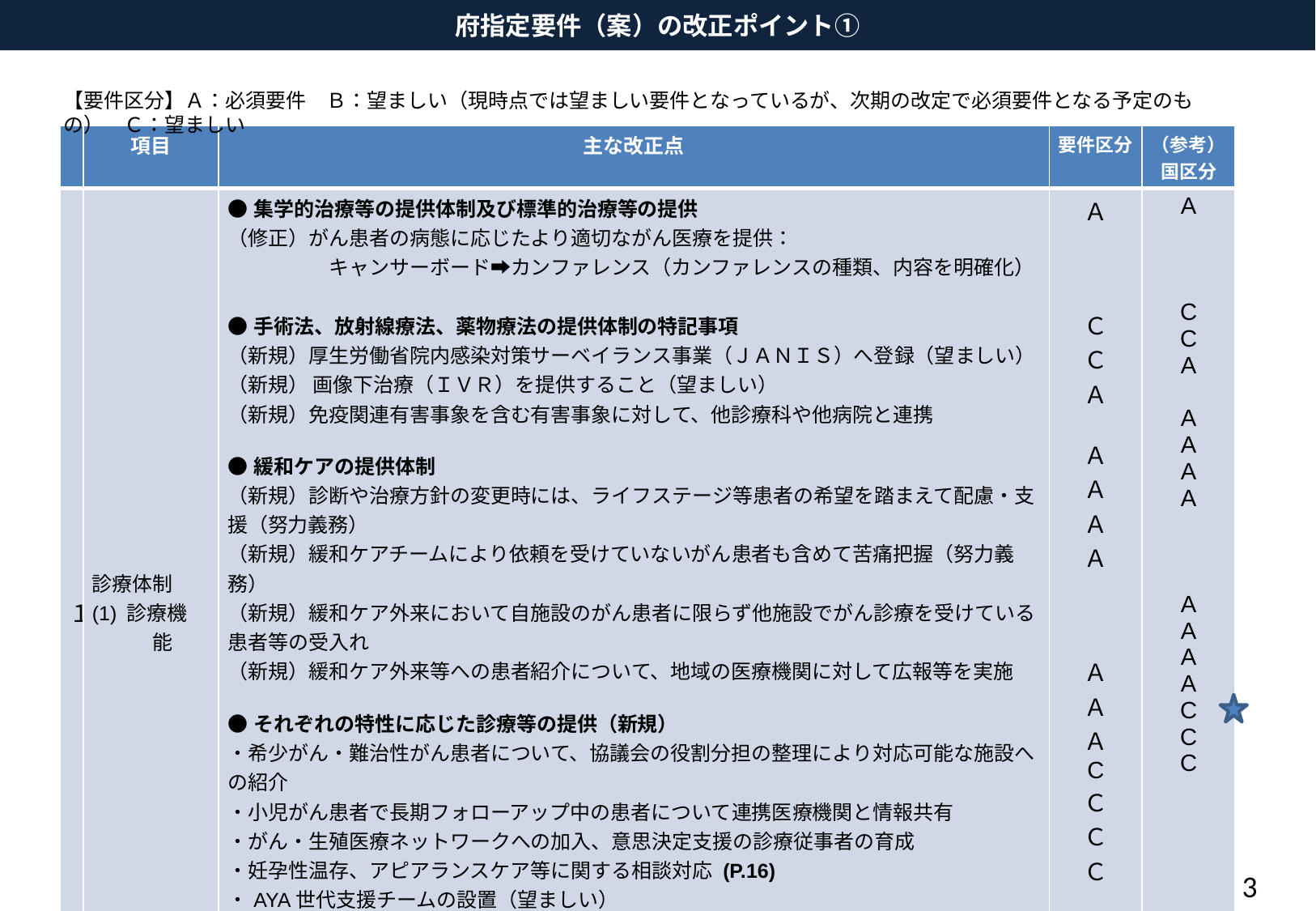

府指定要件（案）の改正ポイント①
【要件区分】Ａ：必須要件　Ｂ：望ましい（現時点では望ましい要件となっているが、次期の改定で必須要件となる予定のもの）　Ｃ：望ましい
|  | 項目 | 主な改正点 | 要件区分 | （参考） 国区分 |
| --- | --- | --- | --- | --- |
| １ | 診療体制 (1) 診療機 　　　能 | ●集学的治療等の提供体制及び標準的治療等の提供 （修正）がん患者の病態に応じたより適切ながん医療を提供： 　　　　　キャンサーボード➡カンファレンス（カンファレンスの種類、内容を明確化） 　　　　　　　　　　　　　　　　　　　　　　 ●手術法、放射線療法、薬物療法の提供体制の特記事項 （新規）厚生労働省院内感染対策サーベイランス事業（ＪＡＮＩＳ）へ登録（望ましい） （新規） 画像下治療（ＩＶＲ）を提供すること（望ましい） （新規）免疫関連有害事象を含む有害事象に対して、他診療科や他病院と連携 ●緩和ケアの提供体制 （新規）診断や治療方針の変更時には、ライフステージ等患者の希望を踏まえて配慮・支援（努力義務） （新規）緩和ケアチームにより依頼を受けていないがん患者も含めて苦痛把握（努力義務） （新規）緩和ケア外来において自施設のがん患者に限らず他施設でがん診療を受けている患者等の受入れ （新規）緩和ケア外来等への患者紹介について、地域の医療機関に対して広報等を実施 ●それぞれの特性に応じた診療等の提供（新規） ・希少がん・難治性がん患者について、協議会の役割分担の整理により対応可能な施設への紹介 ・小児がん患者で長期フォローアップ中の患者について連携医療機関と情報共有 ・がん・生殖医療ネットワークへの加入、意思決定支援の診療従事者の育成 ・妊孕性温存、アピアランスケア等に関する相談対応 (P.16) ・AYA世代支援チームの設置（望ましい） ・高齢者がんについて、併存症の治療との両立のための関係診療科との連携/　意思決定能力を含む機能評価、ガイドラインに沿った個別対応 ・医療機関ごとのBCP策定（望ましい）、協議会における都道府県やがん医療圏単位のBCPに係る議論 | Ａ Ｃ Ｃ Ａ Ａ Ａ Ａ Ａ Ａ Ａ Ａ C Ｃ Ｃ Ｃ | A C C A A A A A A A A A C C C |

3